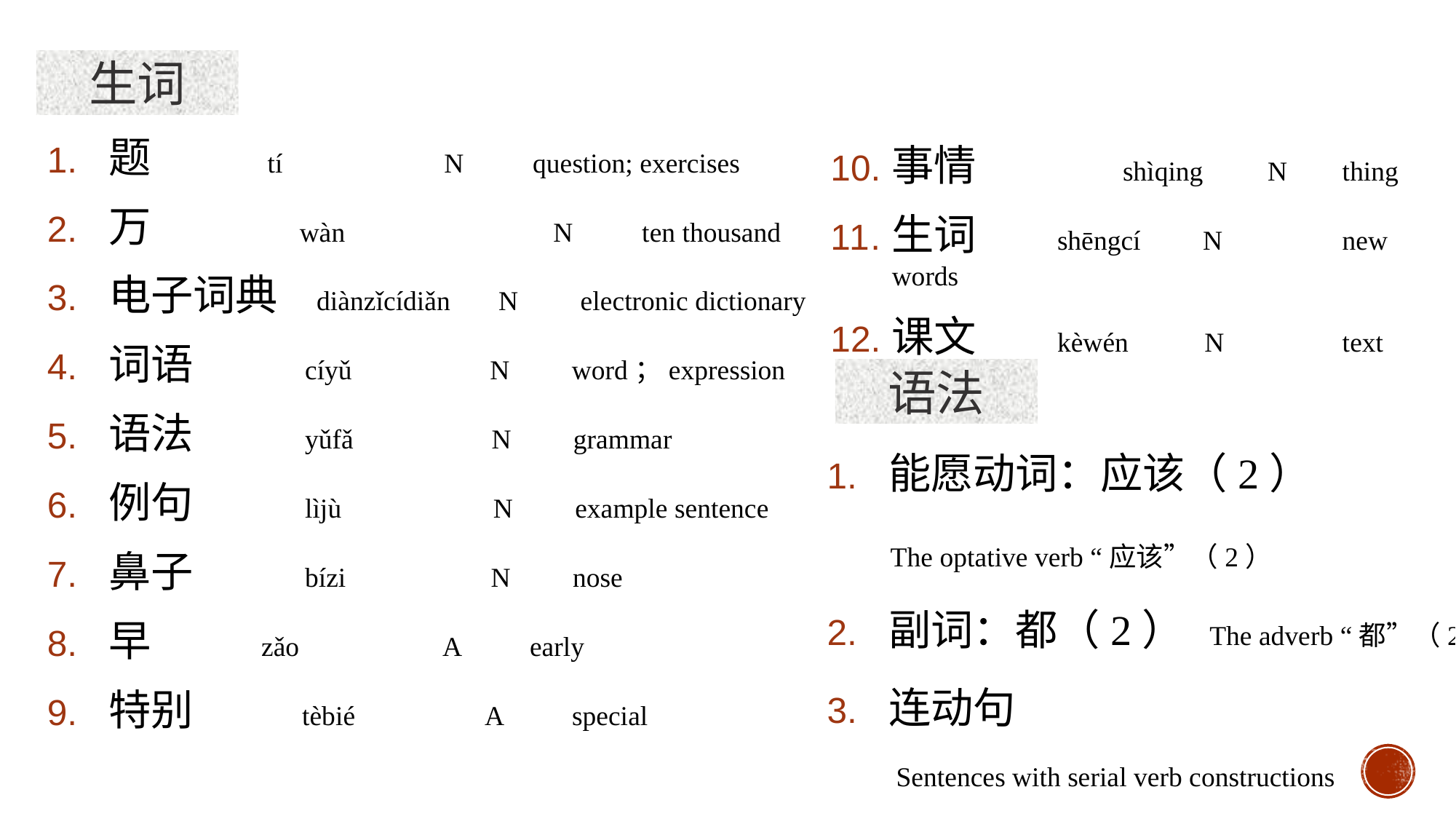

生词

事情     	 shìqing  	       N  	  thing
生词            shēngcí         N  	  new words
课文            kèwén           N  	  text
题        	       tí	                 N          question; exercises
万                       wàn	                 N          ten thousand
电子词典   diànzǐcídiǎn       N         electronic dictionary
词语                 cíyǔ                    N         word；expression
语法                 yǔfǎ                    N         grammar
例句                 lìjù                      N         example sentence
鼻子                 bízi                     N         nose
早        	      zǎo	                 A          early
特别                tèbié                   A          special

语法
能愿动词：应该（2）
      The optative verb “应该”（2）
副词：都（2）   The adverb “都”（2）
连动句
          Sentences with serial verb constructions